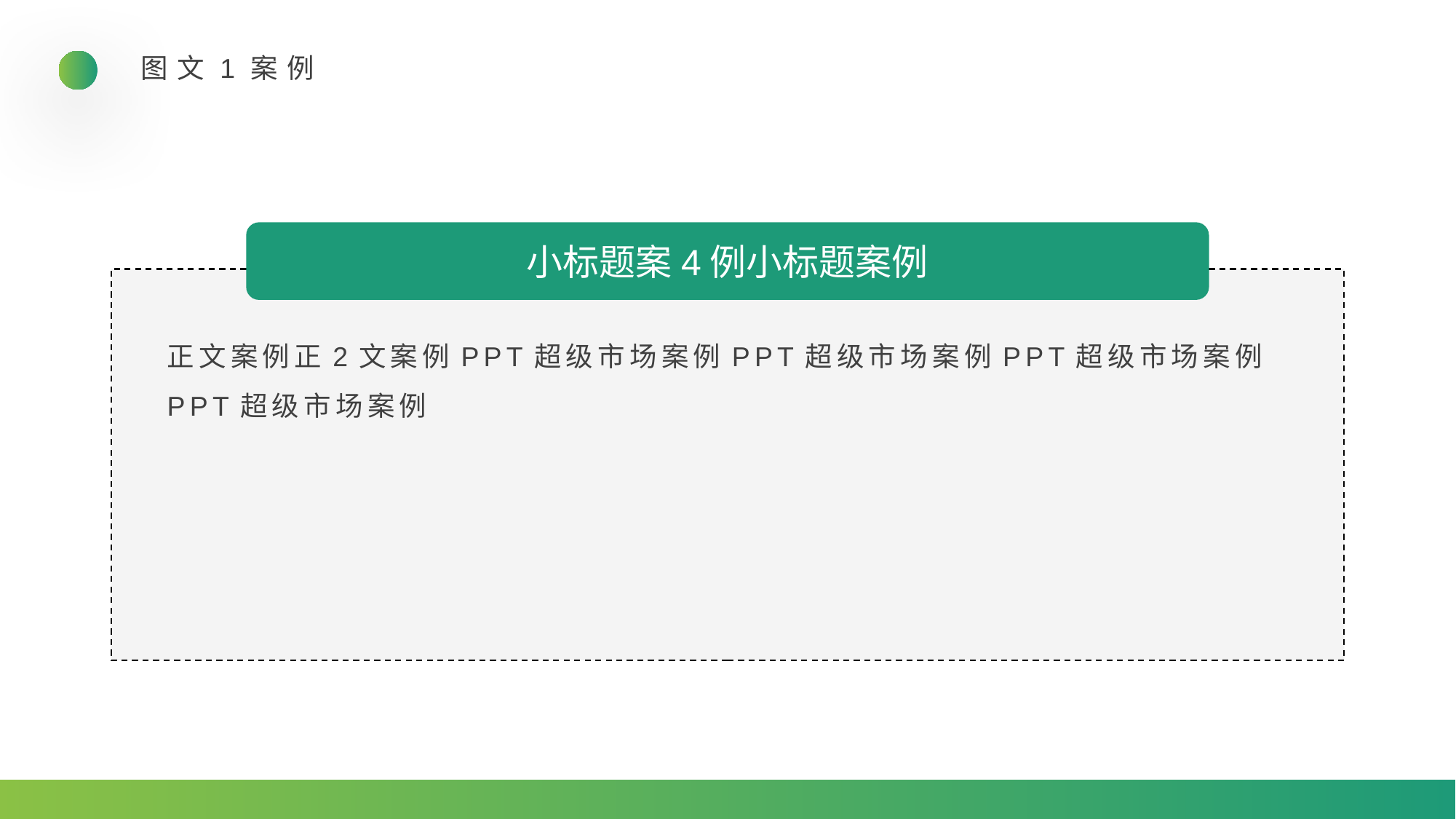

图文1案例

小标题案4例小标题案例

正文案例正2文案例PPT超级市场案例PPT超级市场案例PPT超级市场案例PPT超级市场案例